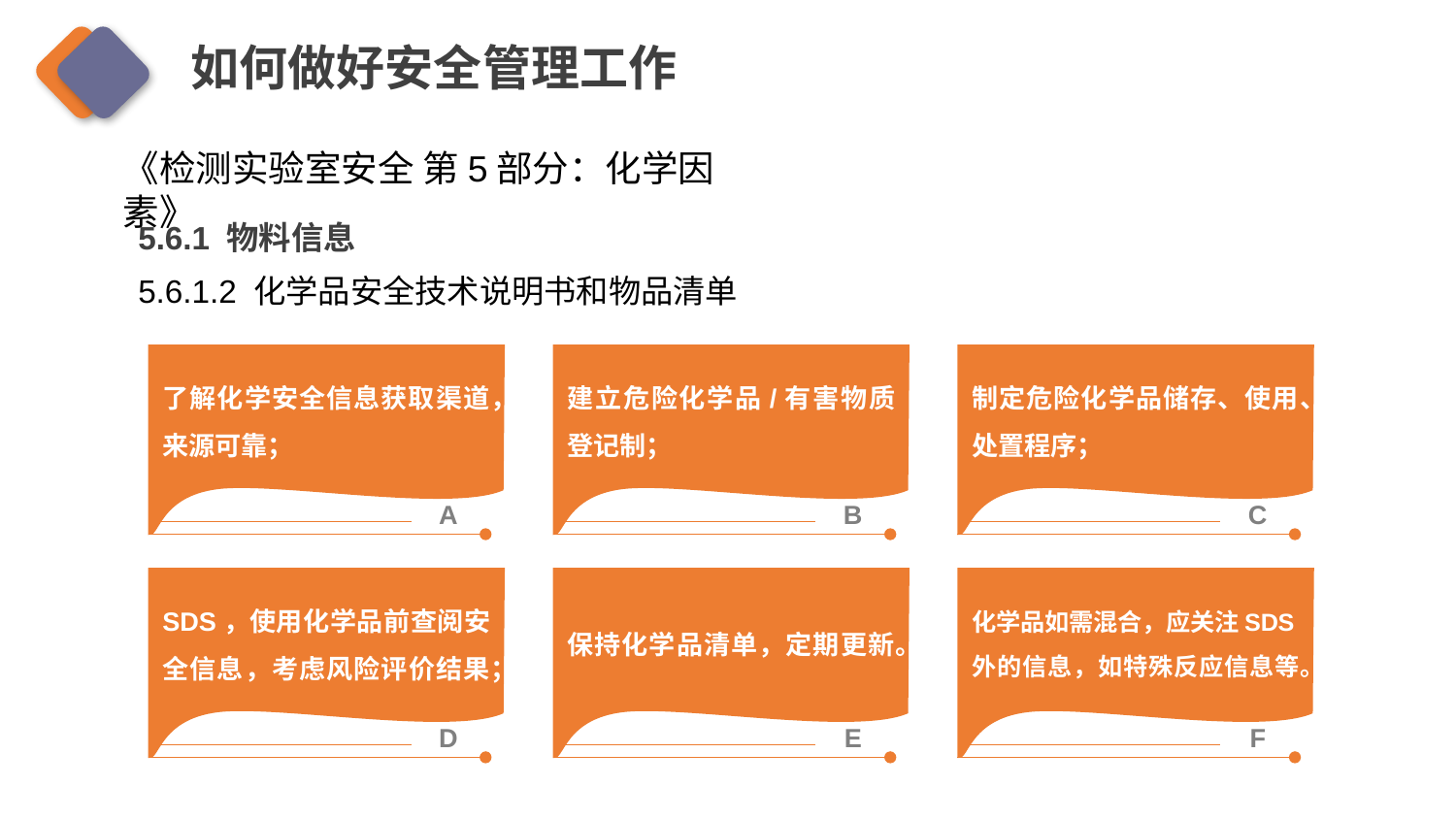

如何做好安全管理工作
《检测实验室安全 第5部分：化学因素》
5.6.1 物料信息
5.6.1.2 化学品安全技术说明书和物品清单
了解化学安全信息获取渠道，来源可靠；
建立危险化学品/有害物质登记制；
制定危险化学品储存、使用、处置程序；
C
A
B
SDS，使用化学品前查阅安全信息，考虑风险评价结果；
保持化学品清单，定期更新。
化学品如需混合，应关注SDS外的信息，如特殊反应信息等。
D
E
F